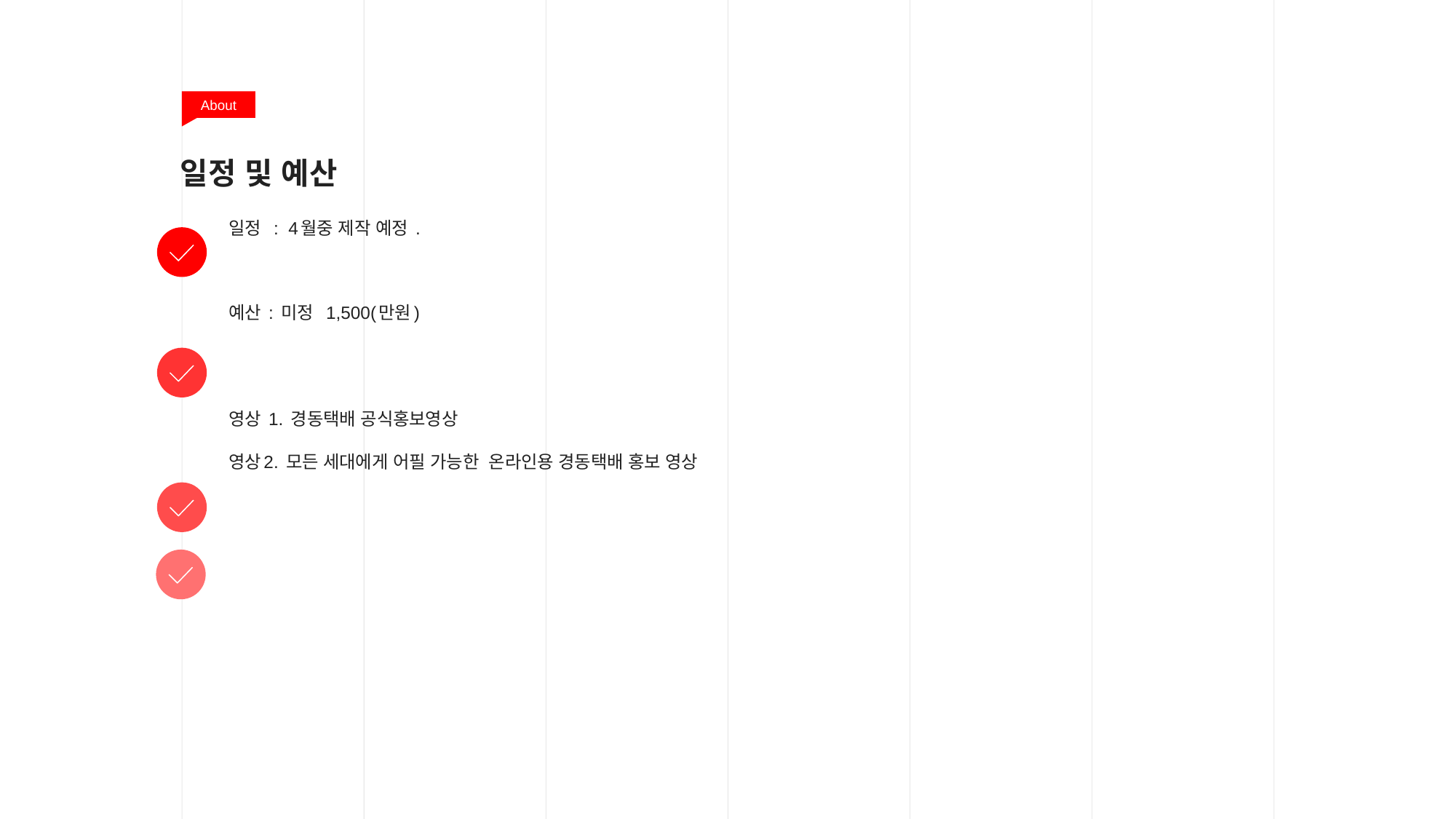

About

일정 및 예산
# 일정  :  4월중 제작 예정 . 예산 : 미정  1,500(만원) 영상 1. 경동택배 공식홍보영상 영상2. 모든 세대에게 어필 가능한  온라인용 경동택배 홍보 영상